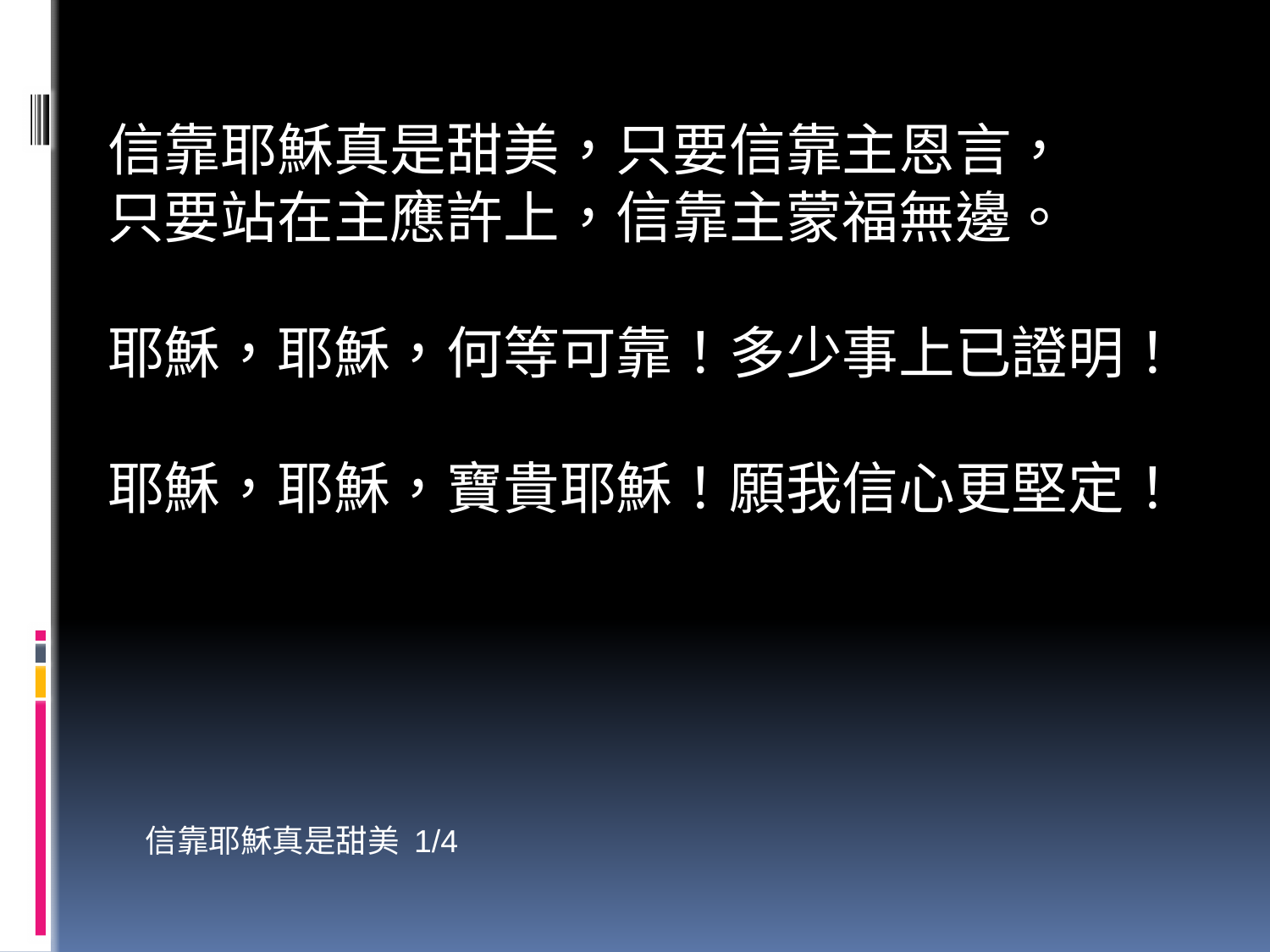

信

信靠耶穌真是甜美，只要信靠主恩言，
只要站在主應許上，信靠主蒙福無邊。

耶穌，耶穌，何等可靠！多少事上已證明！
耶穌，耶穌，寶貴耶穌！願我信心更堅定！

信靠耶穌真是甜美 1/4